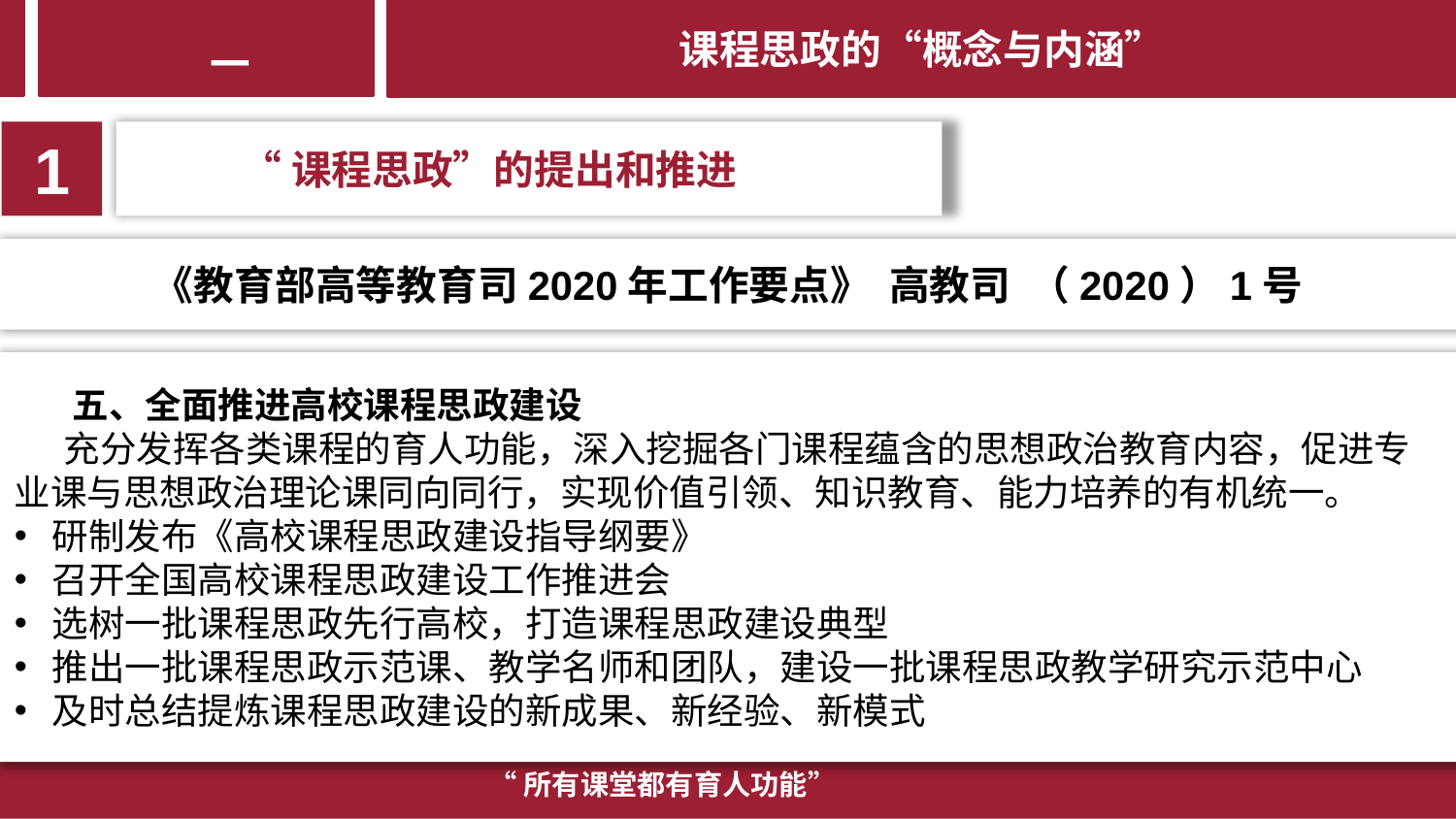

课程思政的“概念与内涵”
一
一
一
1
            “课程思政”的提出和推进
《教育部高等教育司2020年工作要点》  高教司  （2020）1号

      五、全面推进高校课程思政建设
      充分发挥各类课程的育人功能，深入挖掘各门课程蕴含的思想政治教育内容，促进专业课与思想政治理论课同向同行，实现价值引领、知识教育、能力培养的有机统一。
  研制发布《高校课程思政建设指导纲要》
  召开全国高校课程思政建设工作推进会
  选树一批课程思政先行高校，打造课程思政建设典型
  推出一批课程思政示范课、教学名师和团队，建设一批课程思政教学研究示范中心
  及时总结提炼课程思政建设的新成果、新经验、新模式

“所有课堂都有育人功能”